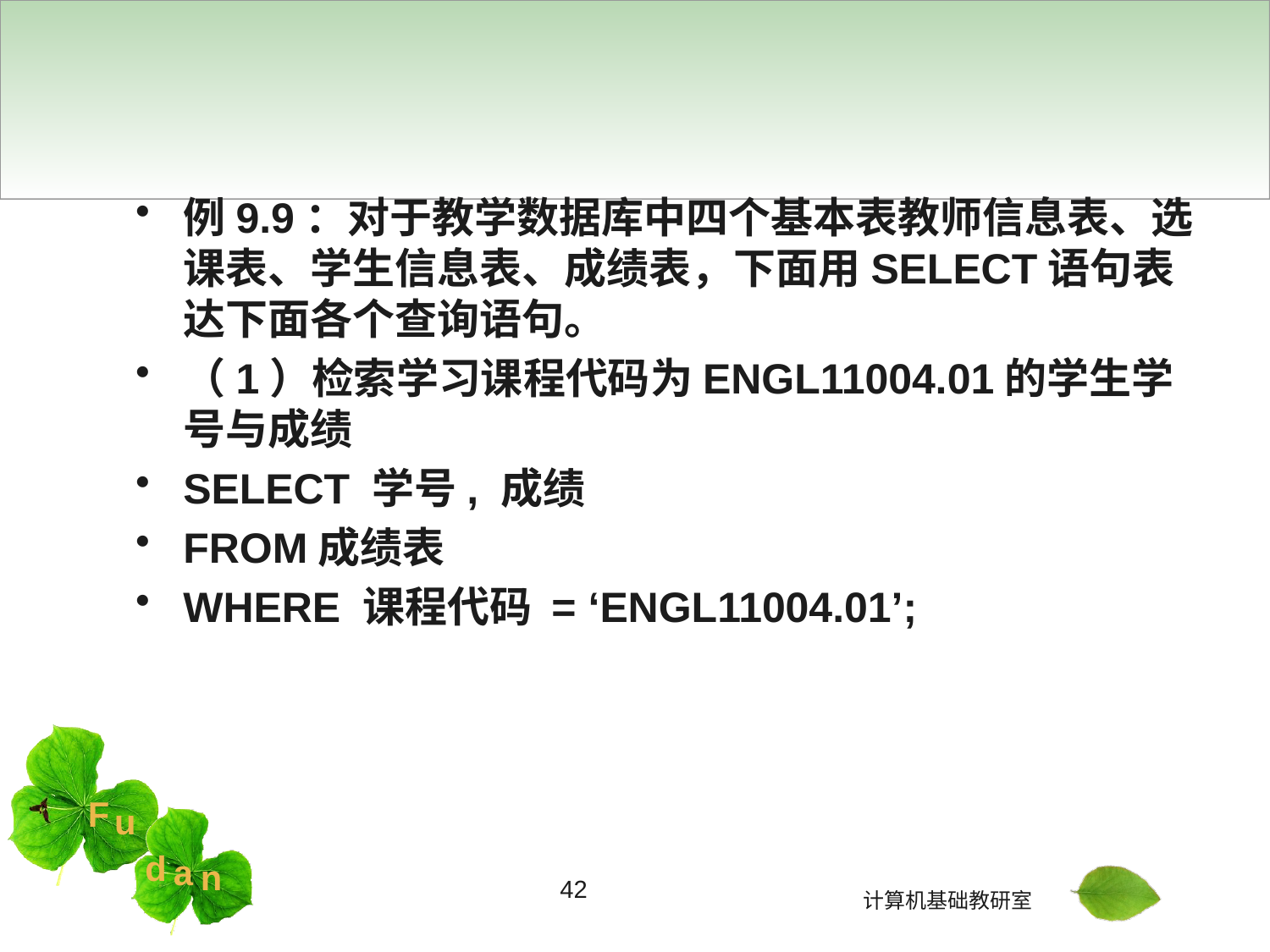

#
例9.9：对于教学数据库中四个基本表教师信息表、选课表、学生信息表、成绩表，下面用SELECT语句表达下面各个查询语句。
（1）检索学习课程代码为ENGL11004.01的学生学号与成绩
SELECT 学号, 成绩
FROM成绩表
WHERE 课程代码 = ‘ENGL11004.01’;

42